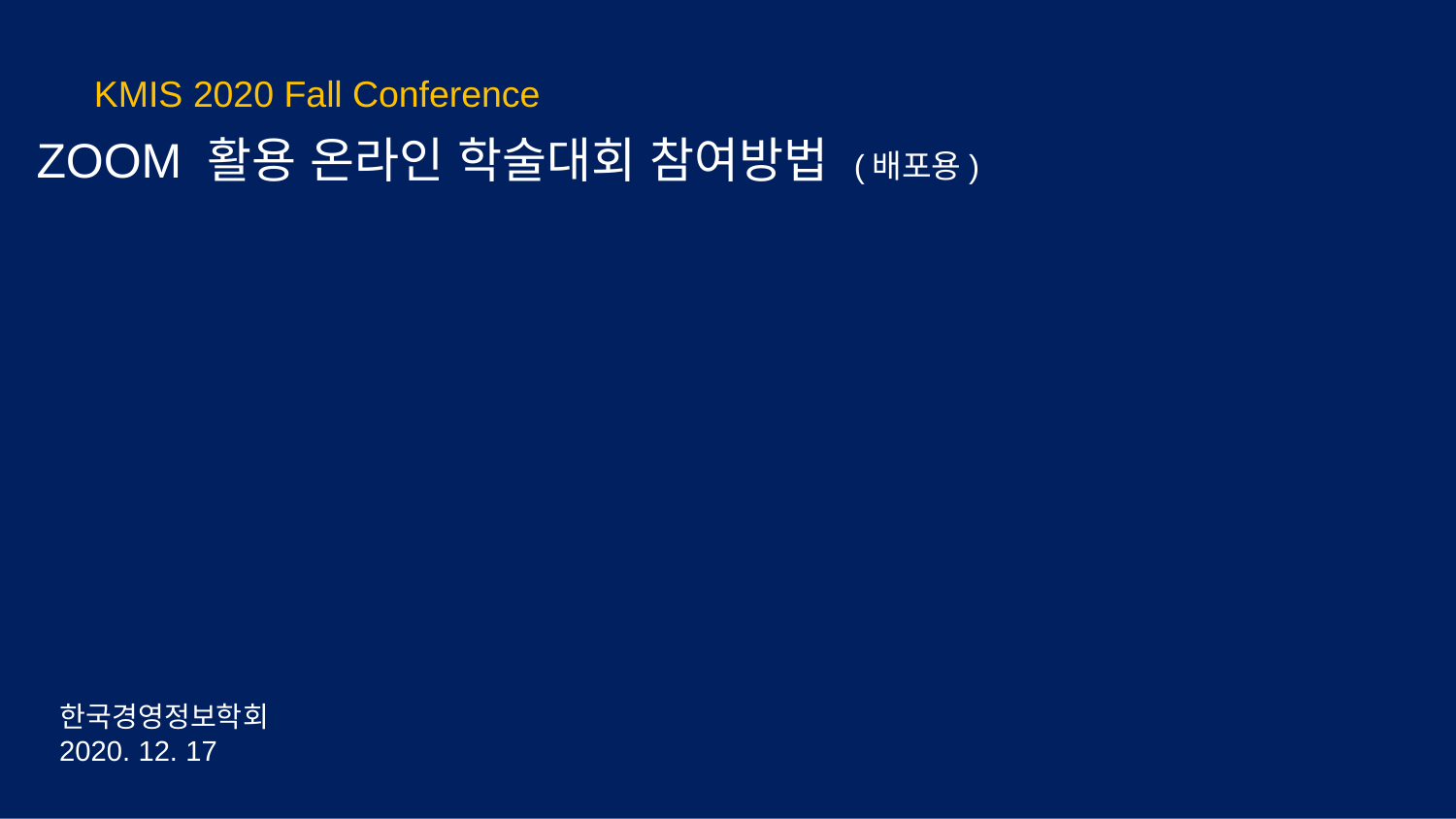

KMIS 2020 Fall Conference
ZOOM 활용 온라인 학술대회 참여방법 (배포용)
한국경영정보학회
2020. 12. 17